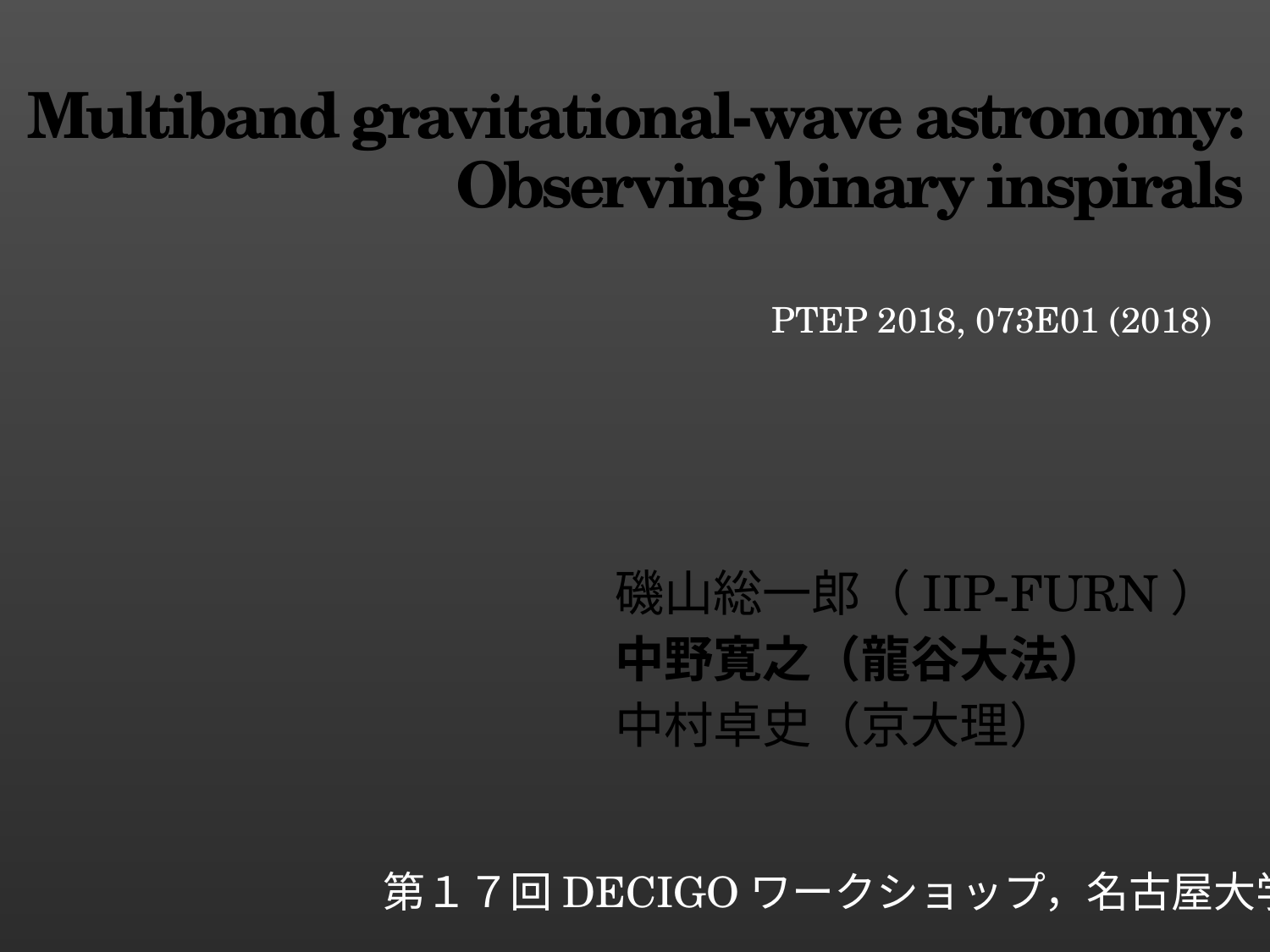

# Multiband gravitational-wave astronomy: Observing binary inspirals
PTEP 2018, 073E01 (2018)
磯山総一郎（IIP-FURN）
中野寛之（龍谷大法）
中村卓史（京大理）
第１７回DECIGOワークショップ，名古屋大学